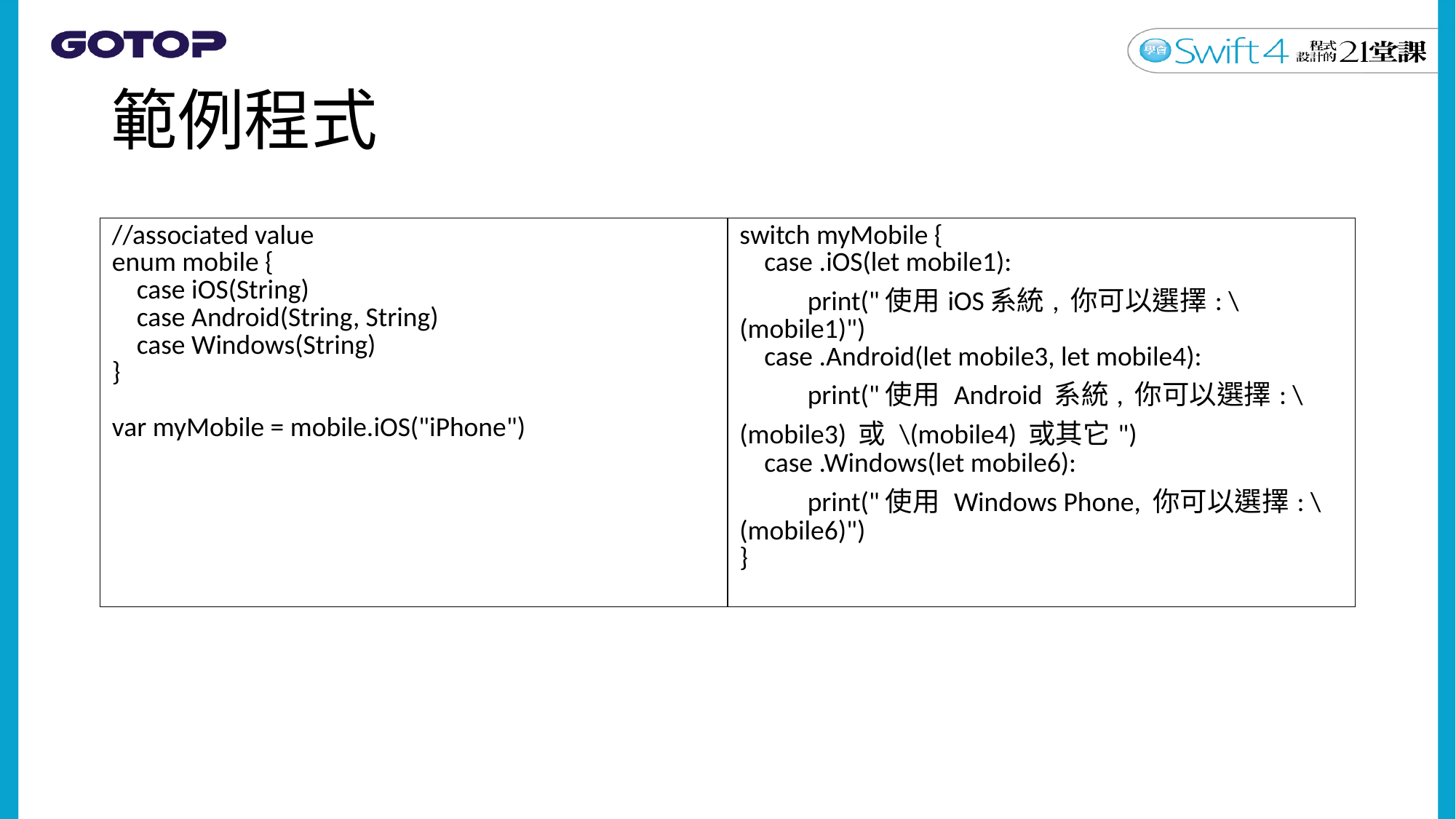

# 範例程式
| //associated value enum mobile { case iOS(String) case Android(String, String) case Windows(String) } var myMobile = mobile.iOS("iPhone") | switch myMobile { case .iOS(let mobile1): print("使用iOS系統, 你可以選擇: \(mobile1)") case .Android(let mobile3, let mobile4): print("使用 Android 系統, 你可以選擇: \(mobile3) 或 \(mobile4) 或其它") case .Windows(let mobile6): print("使用 Windows Phone, 你可以選擇: \(mobile6)") } |
| --- | --- |